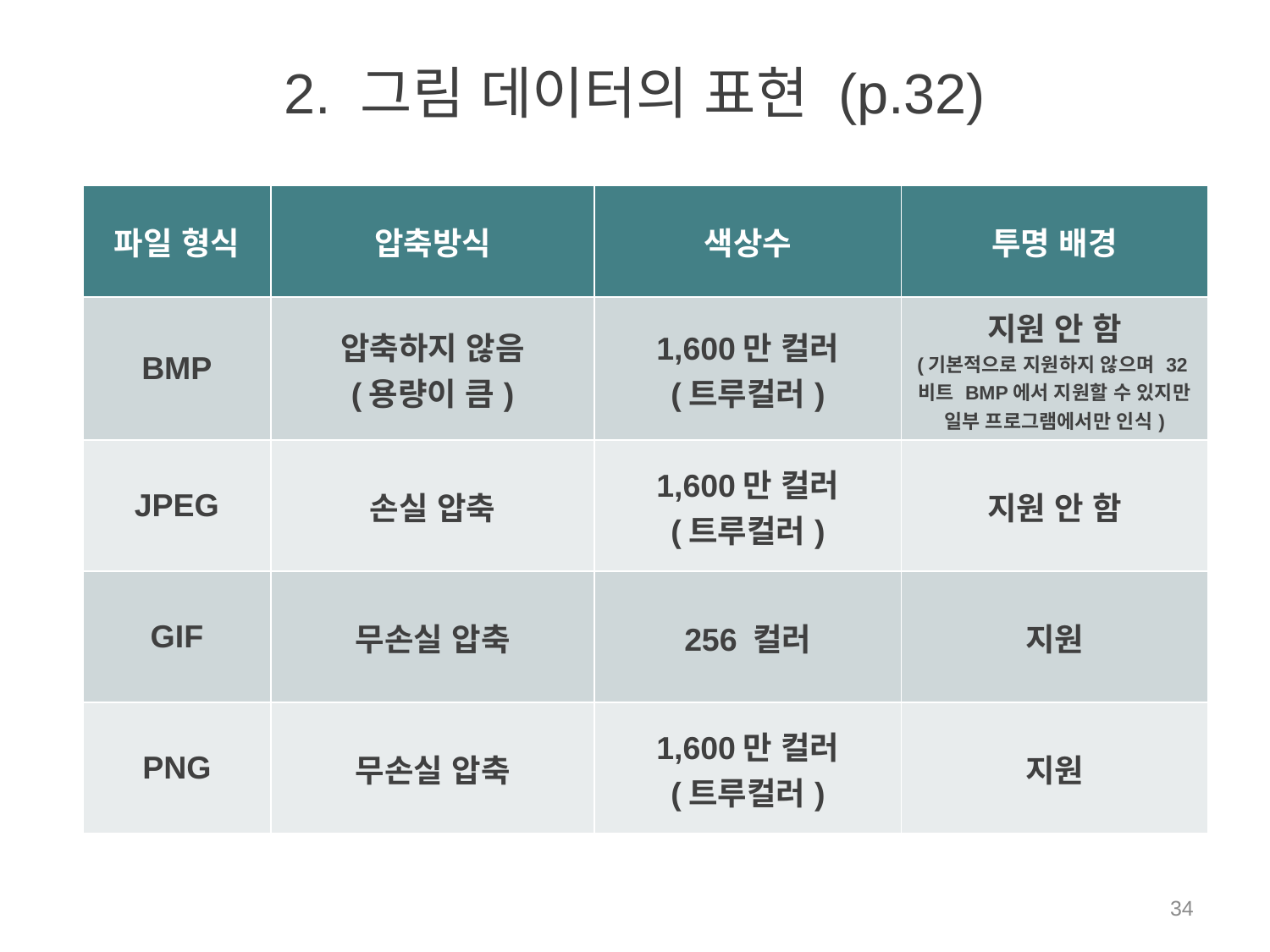

# 2. 그림 데이터의 표현 (p.32)
| 파일 형식 | 압축방식 | 색상수 | 투명 배경 |
| --- | --- | --- | --- |
| BMP | 압축하지 않음 (용량이 큼) | 1,600만 컬러 (트루컬러) | 지원 안 함 (기본적으로 지원하지 않으며 32비트 BMP에서 지원할 수 있지만 일부 프로그램에서만 인식) |
| JPEG | 손실 압축 | 1,600만 컬러 (트루컬러) | 지원 안 함 |
| GIF | 무손실 압축 | 256 컬러 | 지원 |
| PNG | 무손실 압축 | 1,600만 컬러 (트루컬러) | 지원 |
34